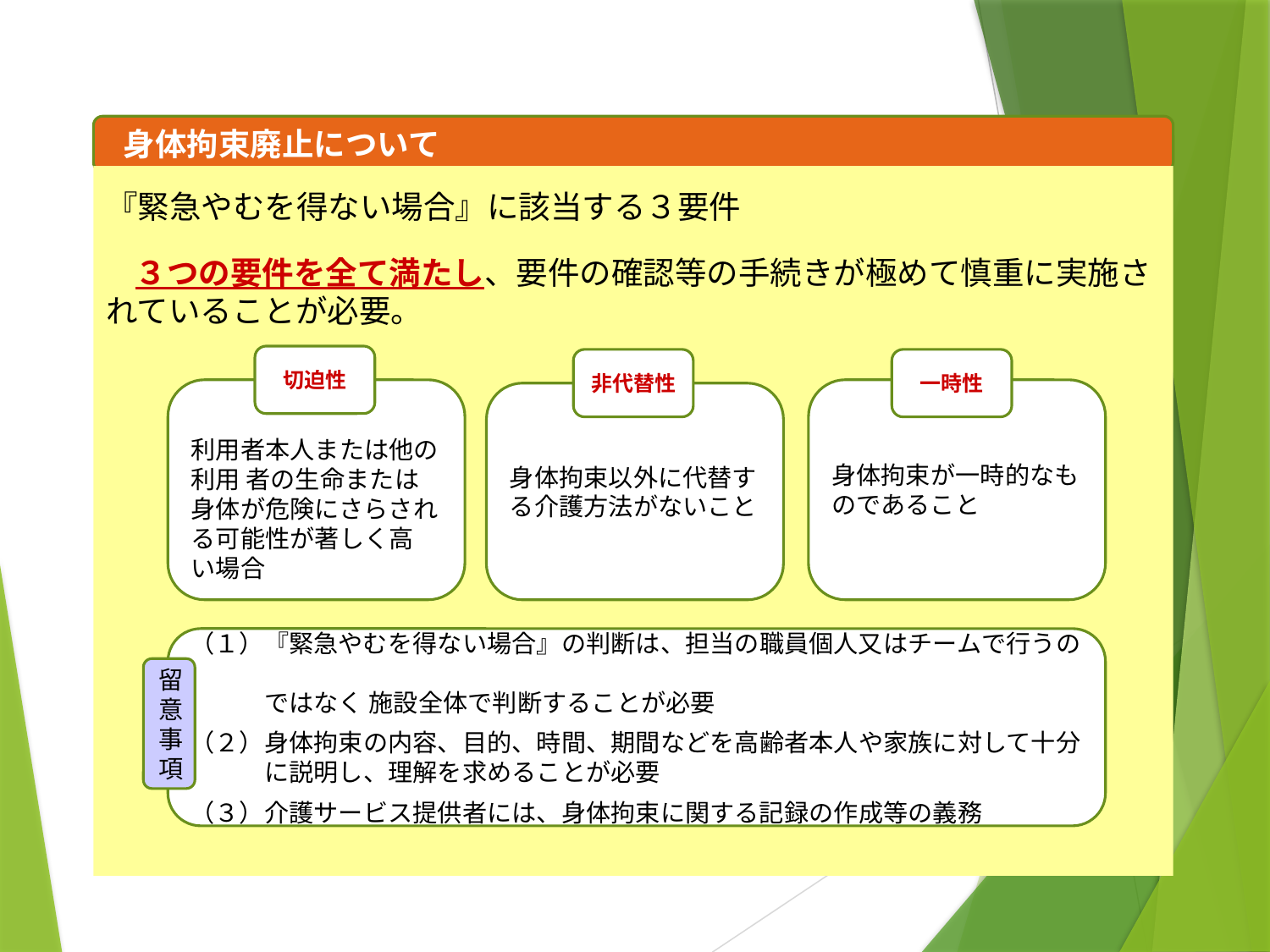

身体拘束廃止について

『緊急やむを得ない場合』に該当する３要件

   ３つの要件を全て満たし、要件の確認等の手続きが極めて慎重に実施されていることが必要。

切迫性
非代替性
一時性
利用者本人または他の利用 者の生命または身体が危険にさらされる可能性が著しく高 い場合
身体拘束が一時的なものであること
身体拘束以外に代替す る介護方法がないこと
（１）『緊急やむを得ない場合』の判断は、担当の職員個人又はチームで行うの
　　　ではなく 施設全体で判断することが必要
（２）身体拘束の内容、目的、時間、期間などを高齢者本人や家族に対して十分
　　　に説明し、理解を求めることが必要
（３）介護サービス提供者には、身体拘束に関する記録の作成等の義務
留意事項
25